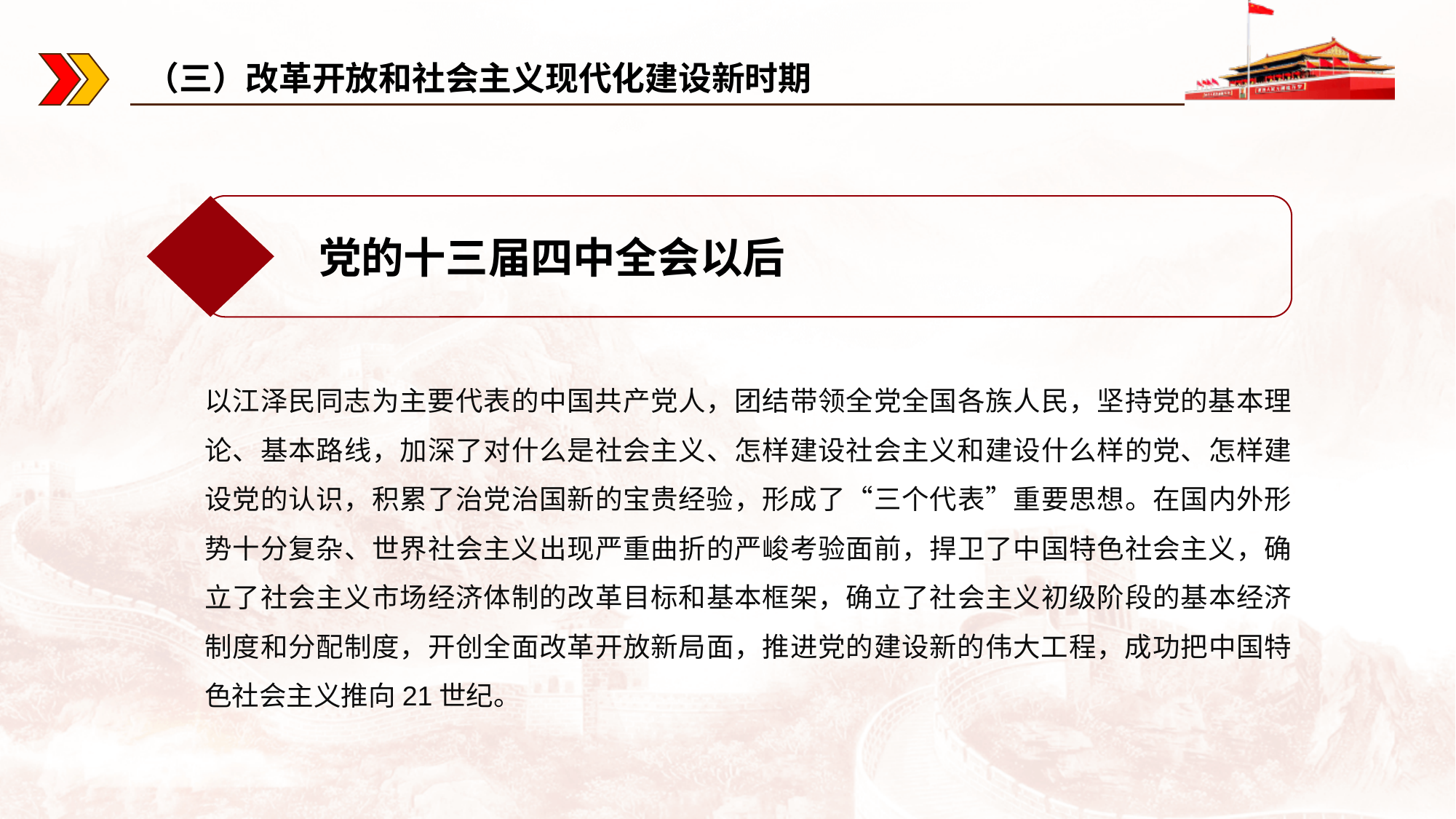

（三）改革开放和社会主义现代化建设新时期

党的十三届四中全会以后
以江泽民同志为主要代表的中国共产党人，团结带领全党全国各族人民，坚持党的基本理论、基本路线，加深了对什么是社会主义、怎样建设社会主义和建设什么样的党、怎样建设党的认识，积累了治党治国新的宝贵经验，形成了“三个代表”重要思想。在国内外形势十分复杂、世界社会主义出现严重曲折的严峻考验面前，捍卫了中国特色社会主义，确立了社会主义市场经济体制的改革目标和基本框架，确立了社会主义初级阶段的基本经济制度和分配制度，开创全面改革开放新局面，推进党的建设新的伟大工程，成功把中国特色社会主义推向21世纪。